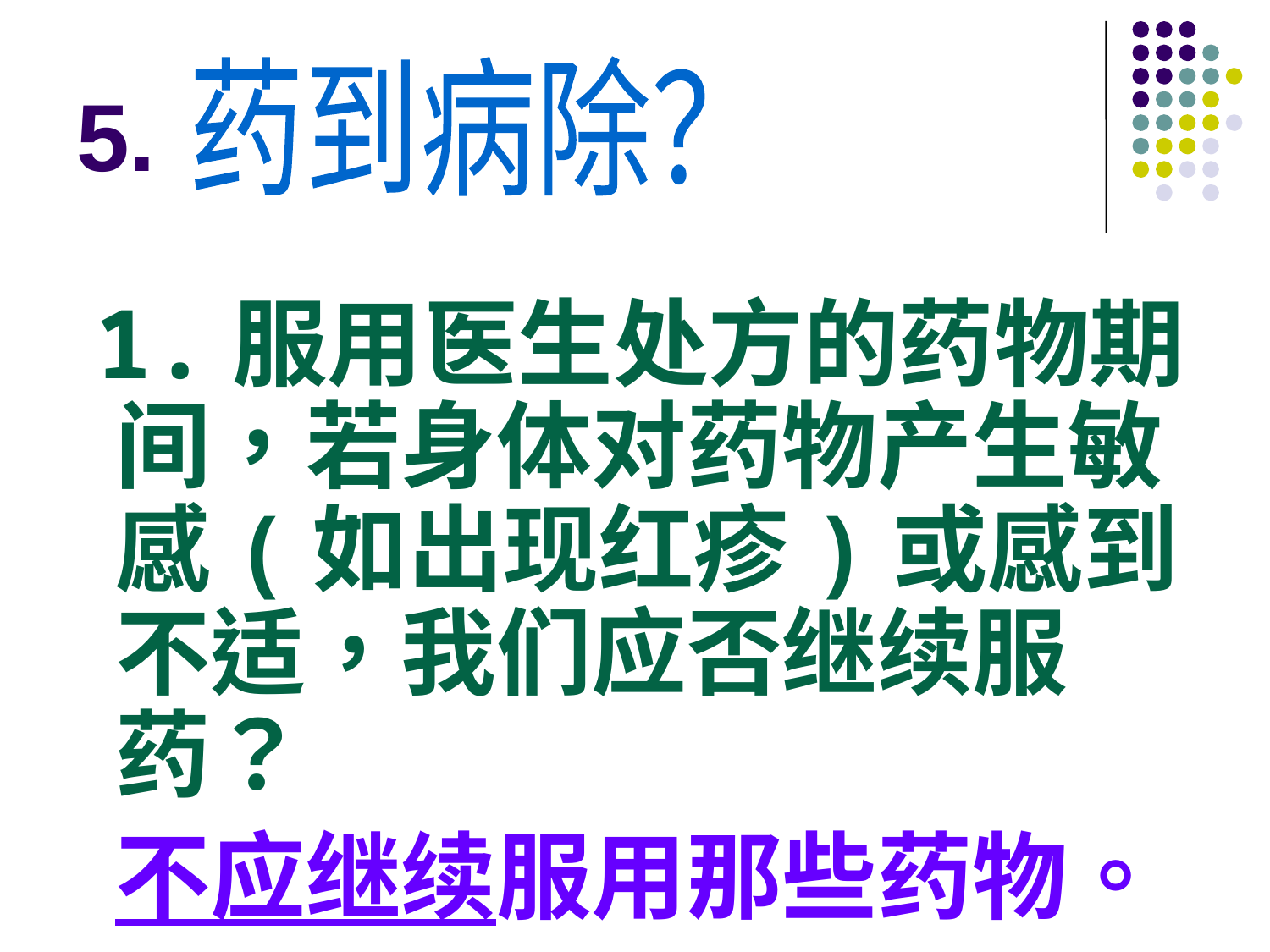

# 5.
药到病除？

 1.服用医生处方的药物期间，若身体对药物产生敏感(如出现红疹)或感到不适，我们应否继续服药？
不应继续服用那些药物。